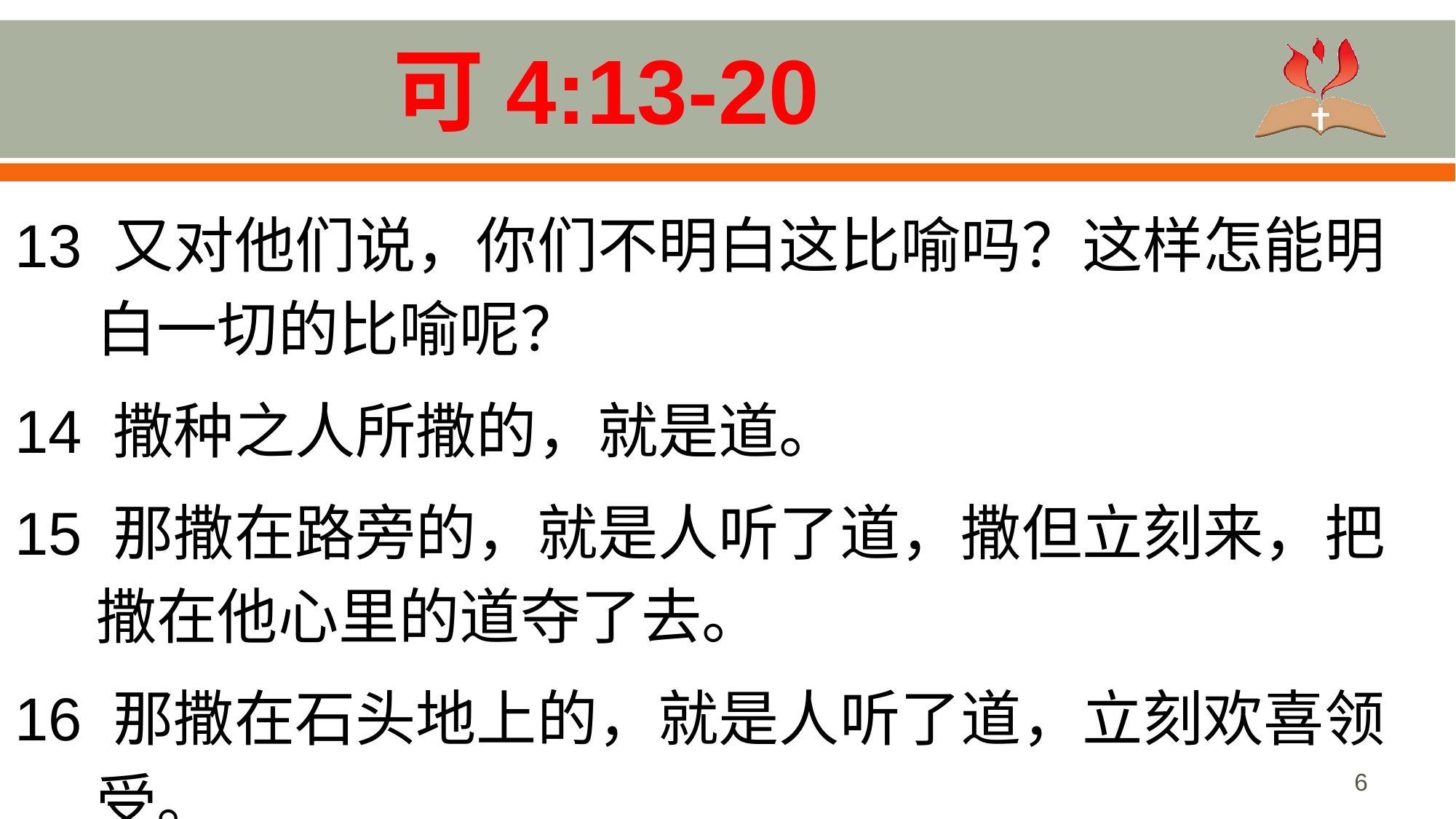

# 可4:13-20
13 又对他们说，你们不明白这比喻吗？这样怎能明白一切的比喻呢？
14 撒种之人所撒的，就是道。
15 那撒在路旁的，就是人听了道，撒但立刻来，把撒在他心里的道夺了去。
16 那撒在石头地上的，就是人听了道，立刻欢喜领受。

6